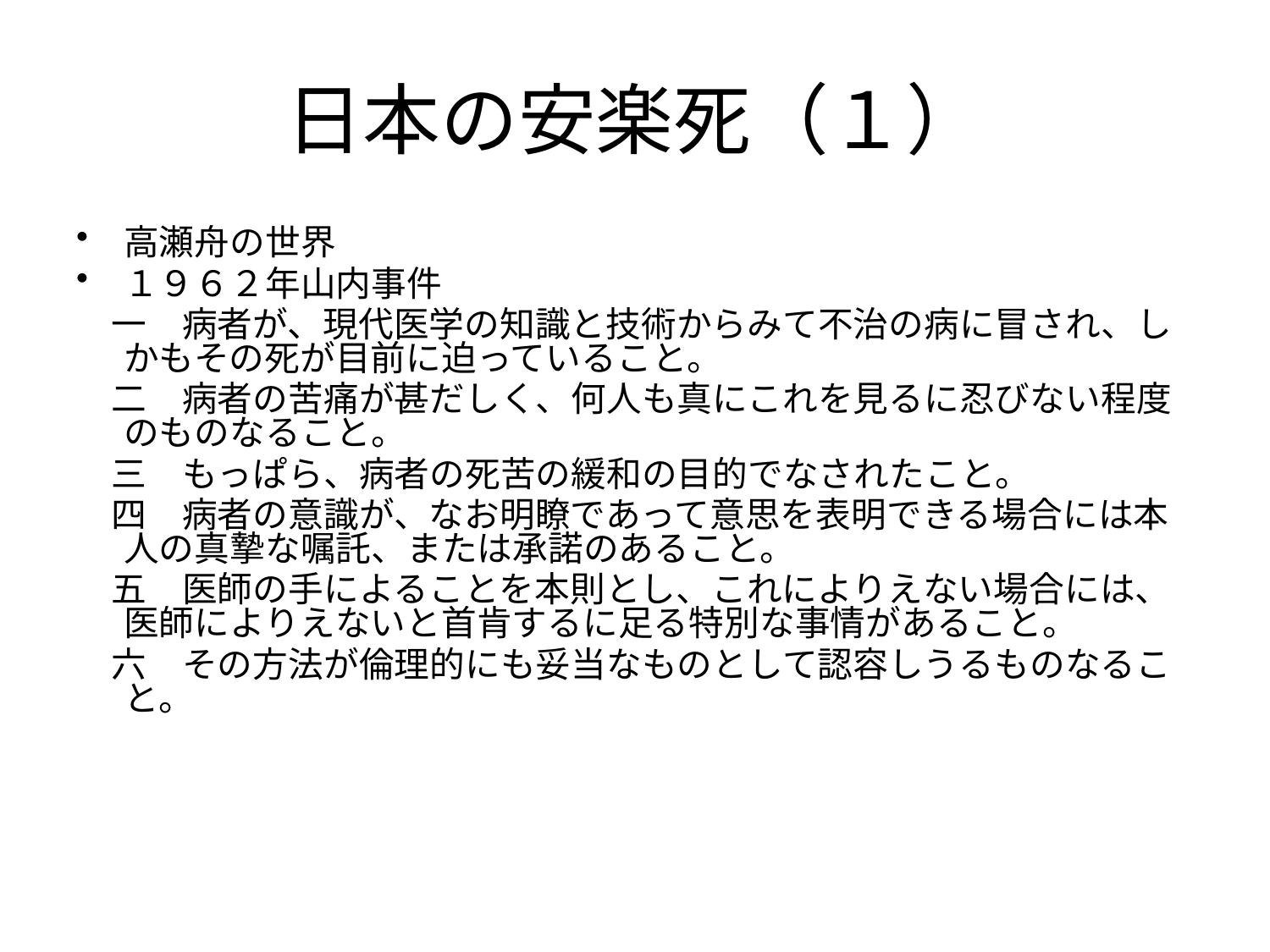

# 日本の安楽死（１）
高瀬舟の世界
１９６２年山内事件
　一　病者が、現代医学の知識と技術からみて不治の病に冒され、しかもその死が目前に迫っていること。
　二　病者の苦痛が甚だしく、何人も真にこれを見るに忍びない程度のものなること。
　三　もっぱら、病者の死苦の緩和の目的でなされたこと。
　四　病者の意識が、なお明瞭であって意思を表明できる場合には本人の真摯な嘱託、または承諾のあること。
　五　医師の手によることを本則とし、これによりえない場合には、医師によりえないと首肯するに足る特別な事情があること。
　六　その方法が倫理的にも妥当なものとして認容しうるものなること。